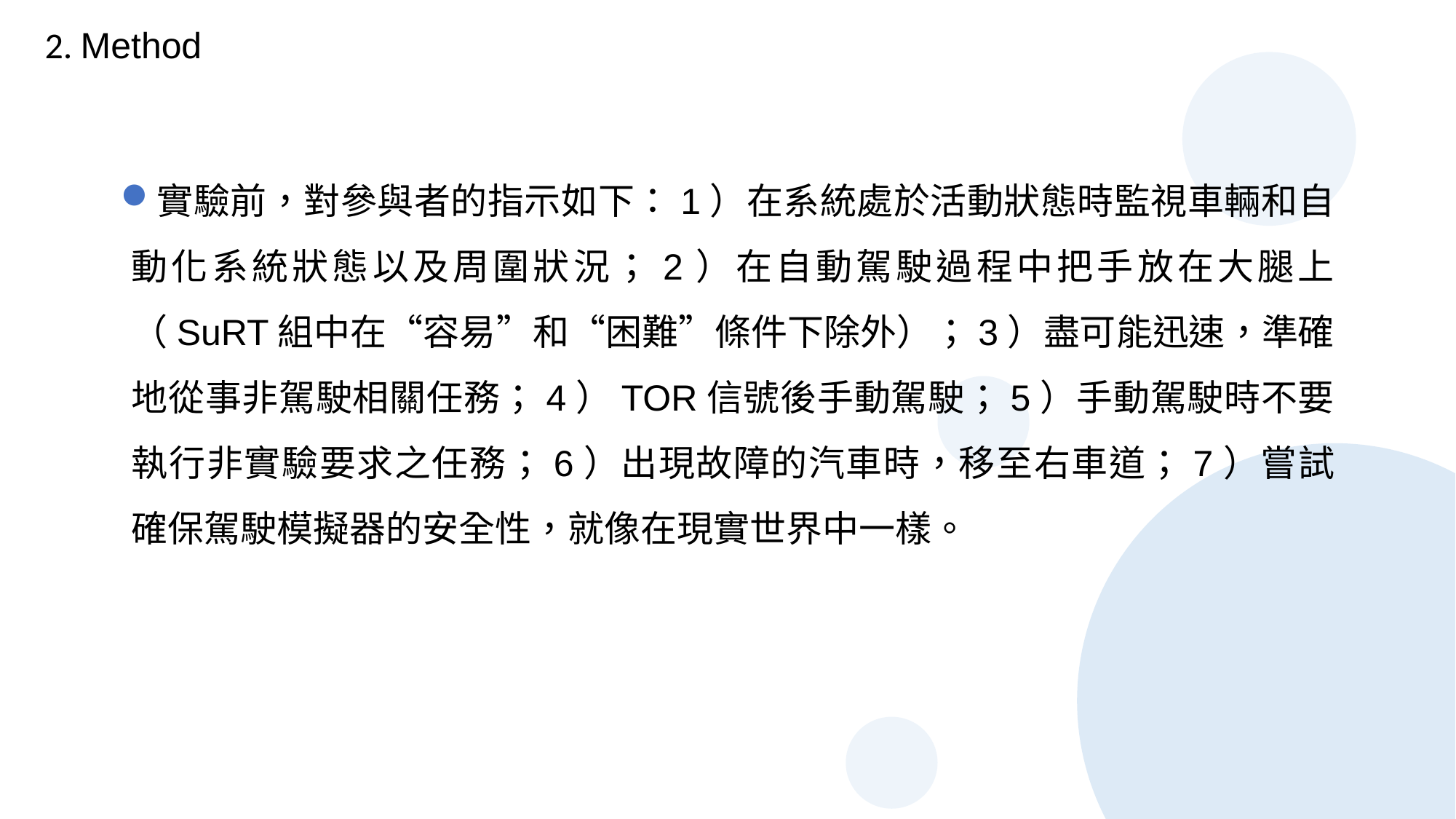

2. Method

實驗前，對參與者的指示如下：1）在系統處於活動狀態時監視車輛和自動化系統狀態以及周圍狀況；2）在自動駕駛過程中把手放在大腿上（SuRT組中在“容易”和“困難”條件下除外）；3）盡可能迅速，準確地從事非駕駛相關任務；4）TOR信號後手動駕駛；5）手動駕駛時不要執行非實驗要求之任務；6）出現故障的汽車時，移至右車道；7）嘗試確保駕駛模擬器的安全性，就像在現實世界中一樣。